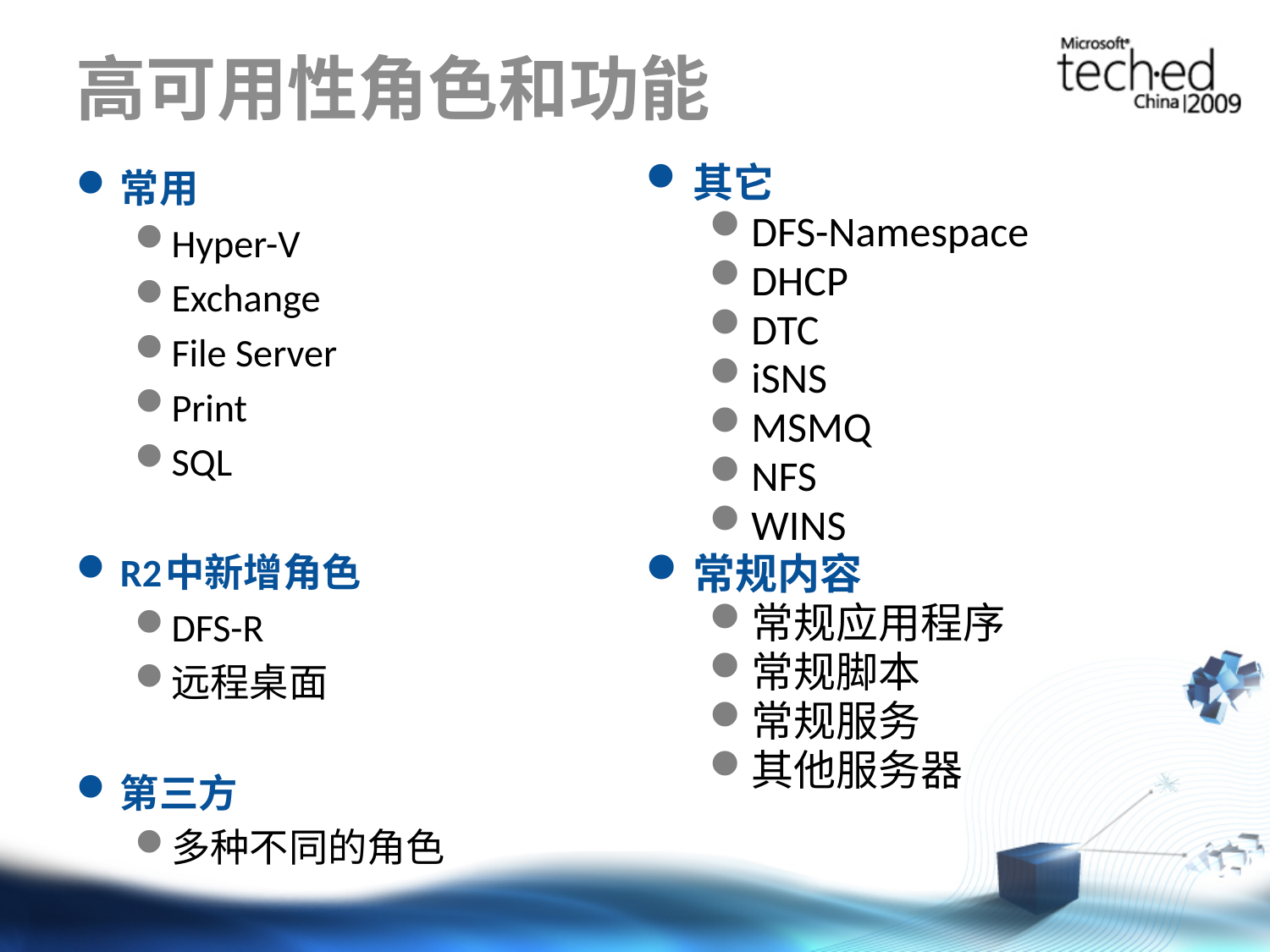

# 高可用性角色和功能
常用
Hyper-V
Exchange
File Server
Print
SQL

R2中新增角色
DFS-R
远程桌面

第三方
多种不同的角色

其它
DFS-Namespace
DHCP
DTC
iSNS
MSMQ
NFS
WINS
常规内容
常规应用程序
常规脚本
常规服务
其他服务器